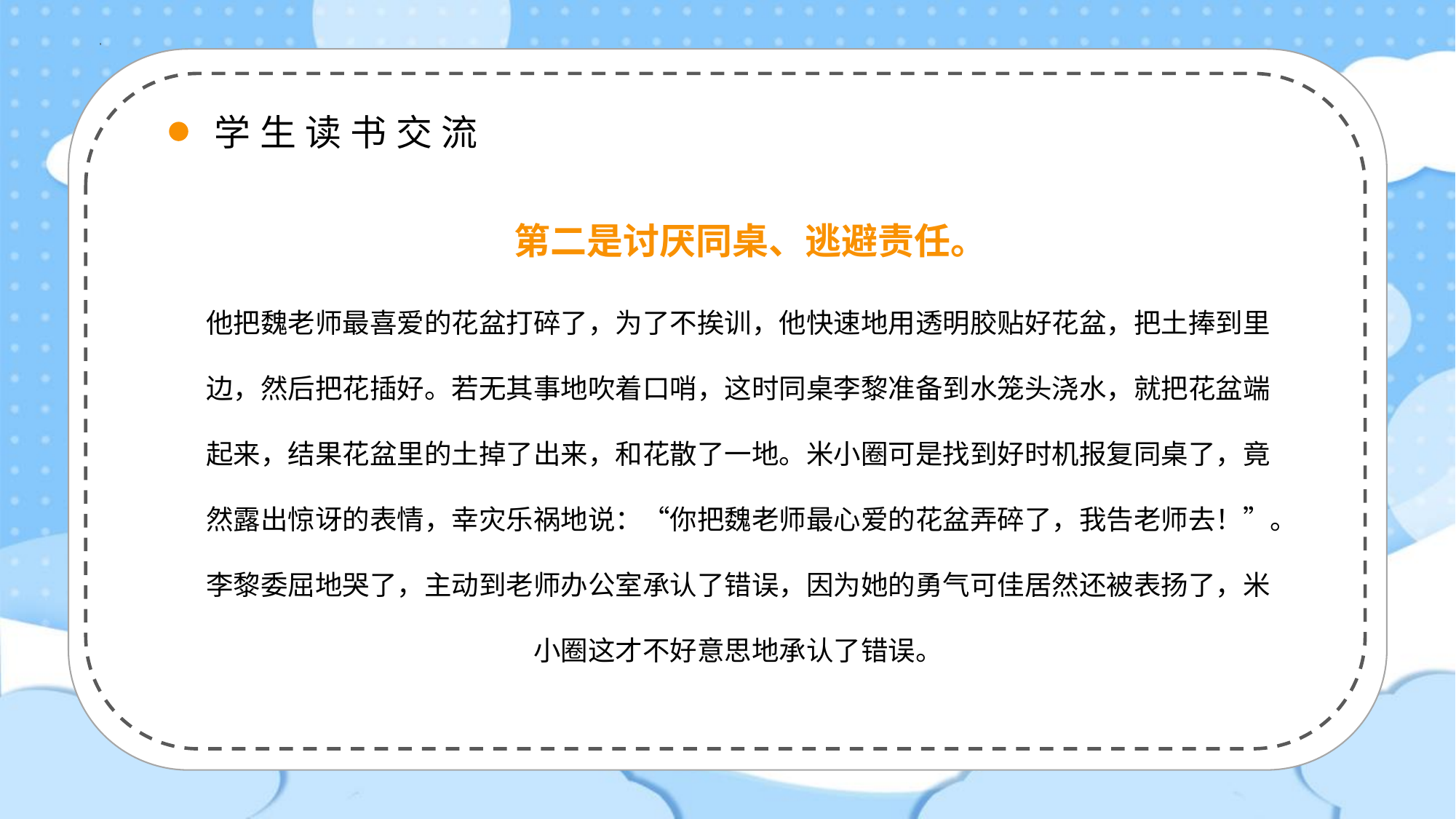

学生读书交流

第二是讨厌同桌、逃避责任。
他把魏老师最喜爱的花盆打碎了，为了不挨训，他快速地用透明胶贴好花盆，把土捧到里边，然后把花插好。若无其事地吹着口哨，这时同桌李黎准备到水笼头浇水，就把花盆端起来，结果花盆里的土掉了出来，和花散了一地。米小圈可是找到好时机报复同桌了，竟然露出惊讶的表情，幸灾乐祸地说：“你把魏老师最心爱的花盆弄碎了，我告老师去！”。李黎委屈地哭了，主动到老师办公室承认了错误，因为她的勇气可佳居然还被表扬了，米小圈这才不好意思地承认了错误。